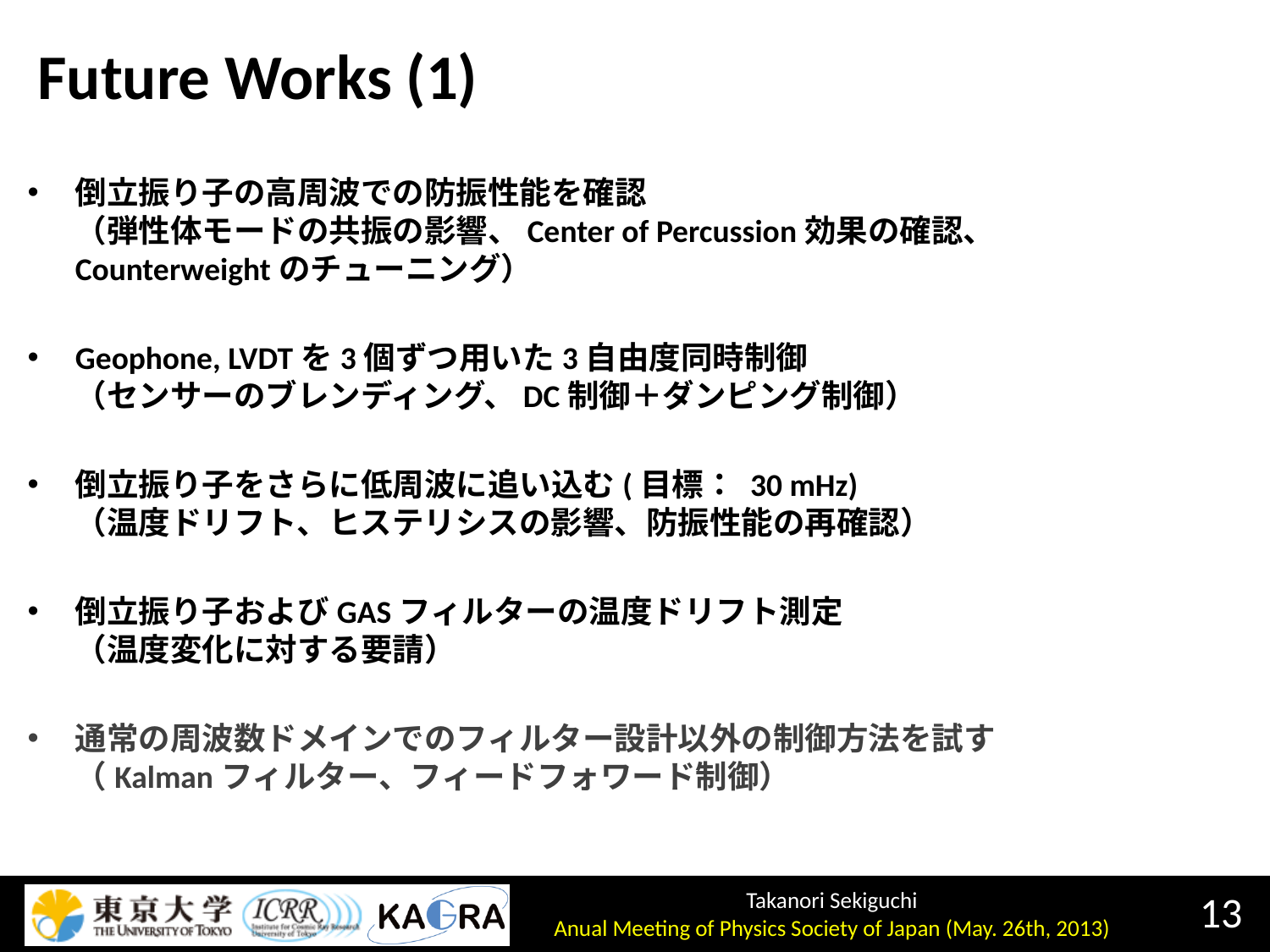

# Future Works (1)
倒立振り子の高周波での防振性能を確認
（弾性体モードの共振の影響、Center of Percussion効果の確認、
Counterweightのチューニング）

Geophone, LVDTを3個ずつ用いた3自由度同時制御
（センサーのブレンディング、DC制御＋ダンピング制御）

倒立振り子をさらに低周波に追い込む(目標： 30 mHz)
（温度ドリフト、ヒステリシスの影響、防振性能の再確認）

倒立振り子およびGASフィルターの温度ドリフト測定
（温度変化に対する要請）

通常の周波数ドメインでのフィルター設計以外の制御方法を試す
（Kalmanフィルター、フィードフォワード制御）

13